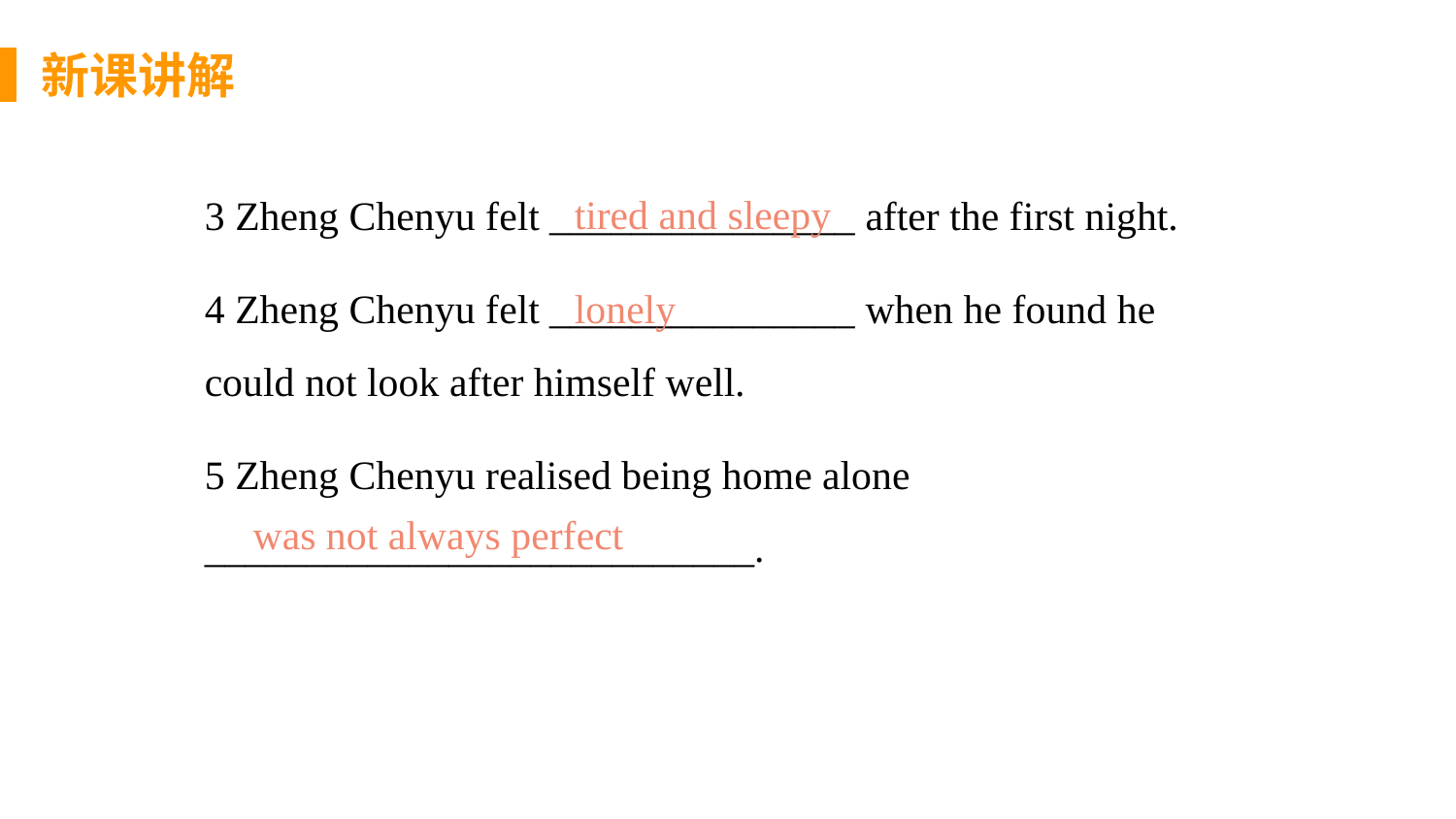

新课讲解

 tired and sleepy
3 Zheng Chenyu felt _______________ after the first night.
4 Zheng Chenyu felt _______________ when he found he could not look after himself well.
5 Zheng Chenyu realised being home alone ___________________________.
思 考
 lonely
 was not always perfect